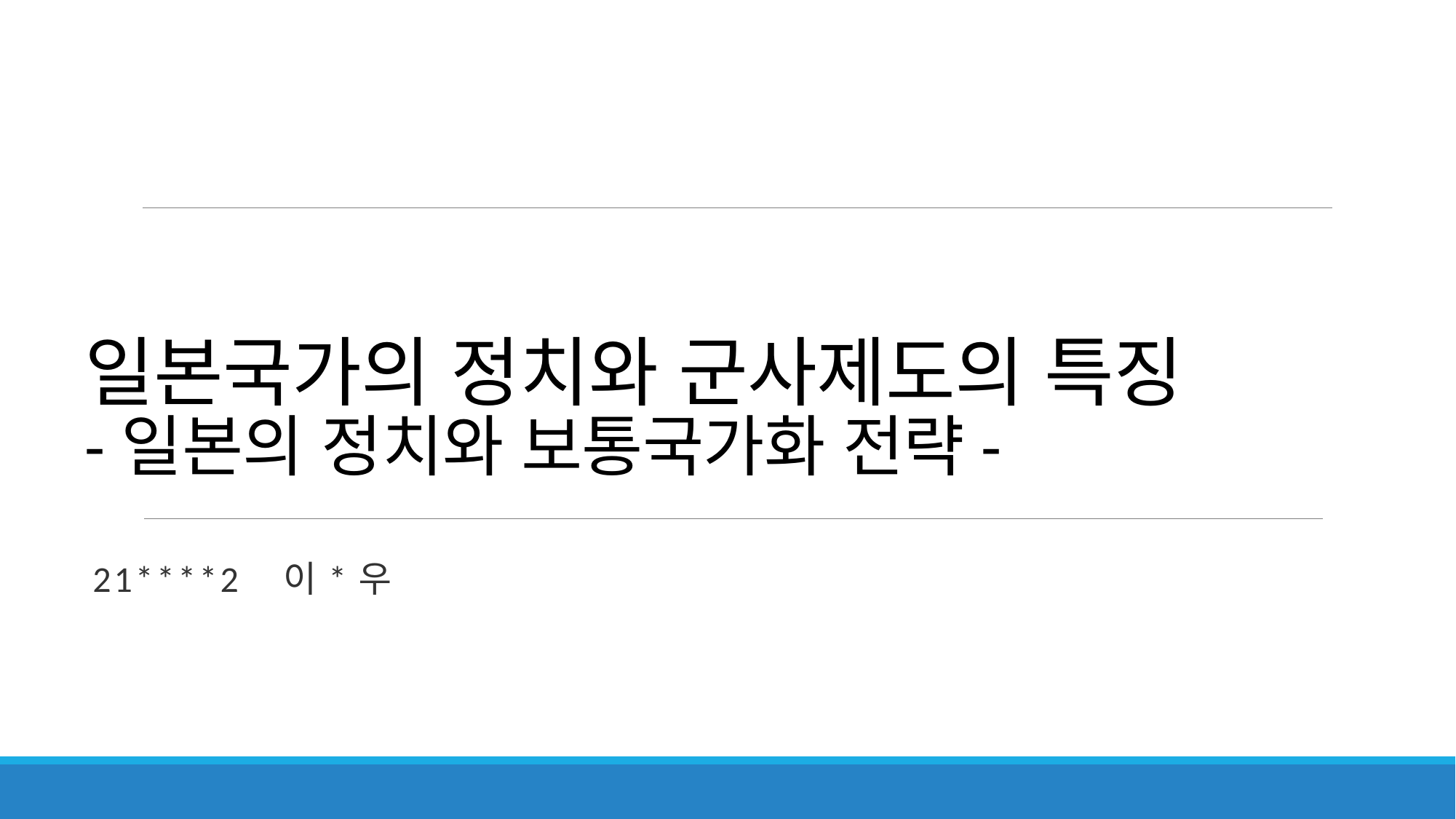

# 일본국가의 정치와 군사제도의 특징 -일본의 정치와 보통국가화 전략-
21****29 이*우